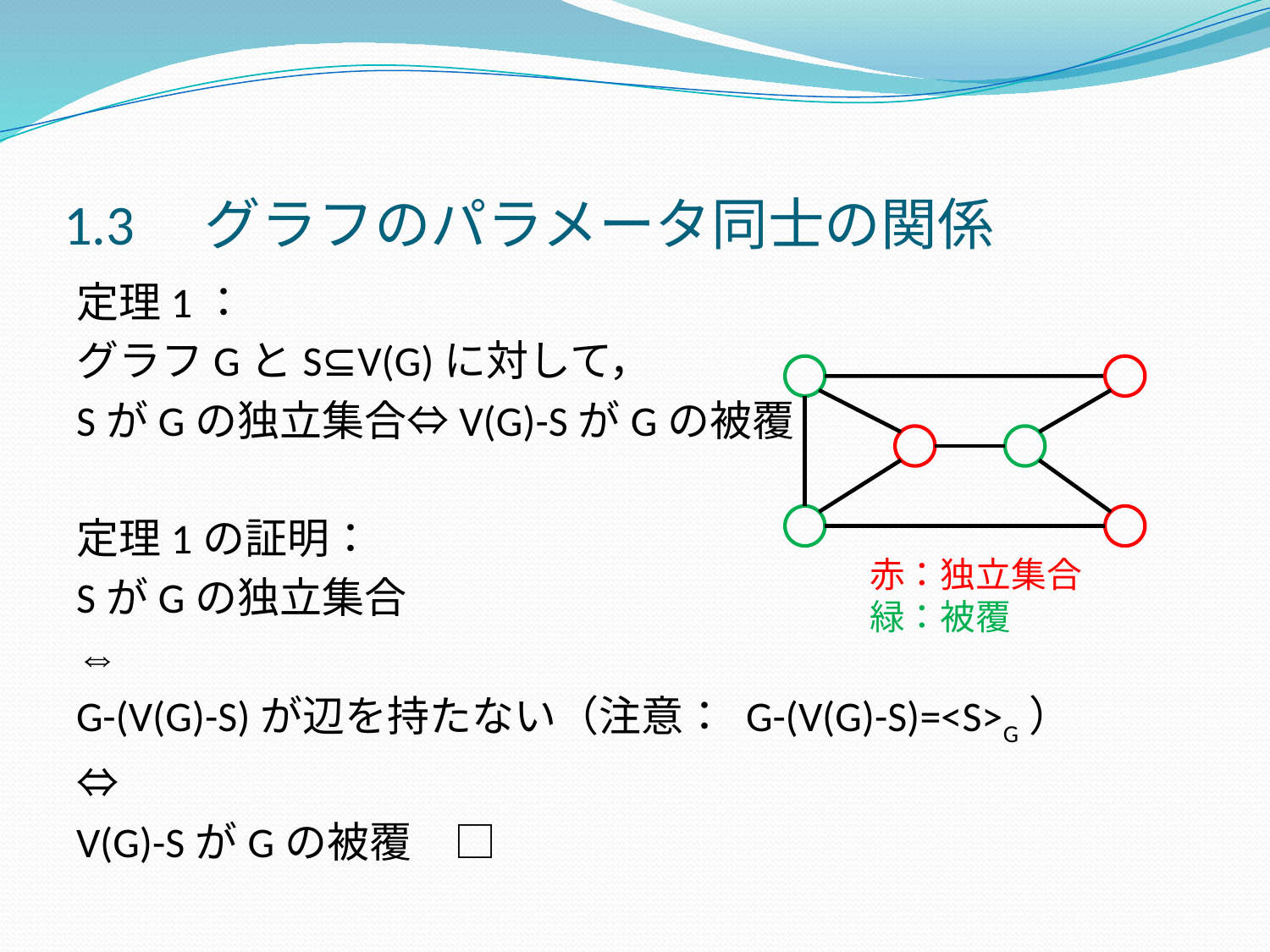

# 1.3　グラフのパラメータ同士の関係
定理1：
グラフGとS⊆V(G)に対して，
SがGの独立集合⇔V(G)-SがGの被覆

定理1の証明：
SがGの独立集合
⇔
G-(V(G)-S)が辺を持たない（注意： G-(V(G)-S)=<S>G）
⇔
V(G)-SがGの被覆　□

赤：独立集合
緑：被覆